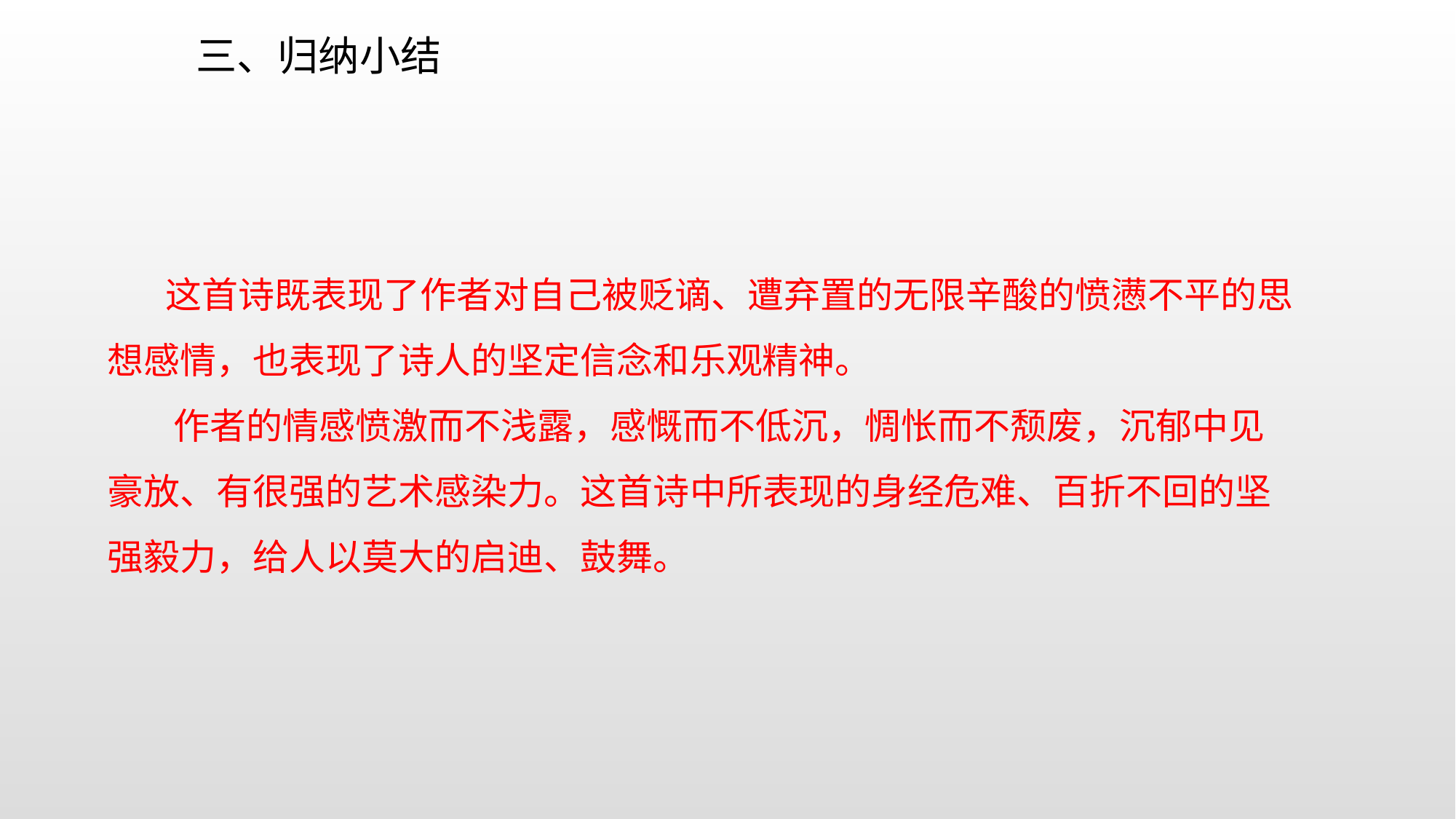

三、归纳小结
      这首诗既表现了作者对自己被贬谪、遭弃置的无限辛酸的愤懑不平的思想感情，也表现了诗人的坚定信念和乐观精神。
       作者的情感愤激而不浅露，感慨而不低沉，惆怅而不颓废，沉郁中见豪放、有很强的艺术感染力。这首诗中所表现的身经危难、百折不回的坚强毅力，给人以莫大的启迪、鼓舞。